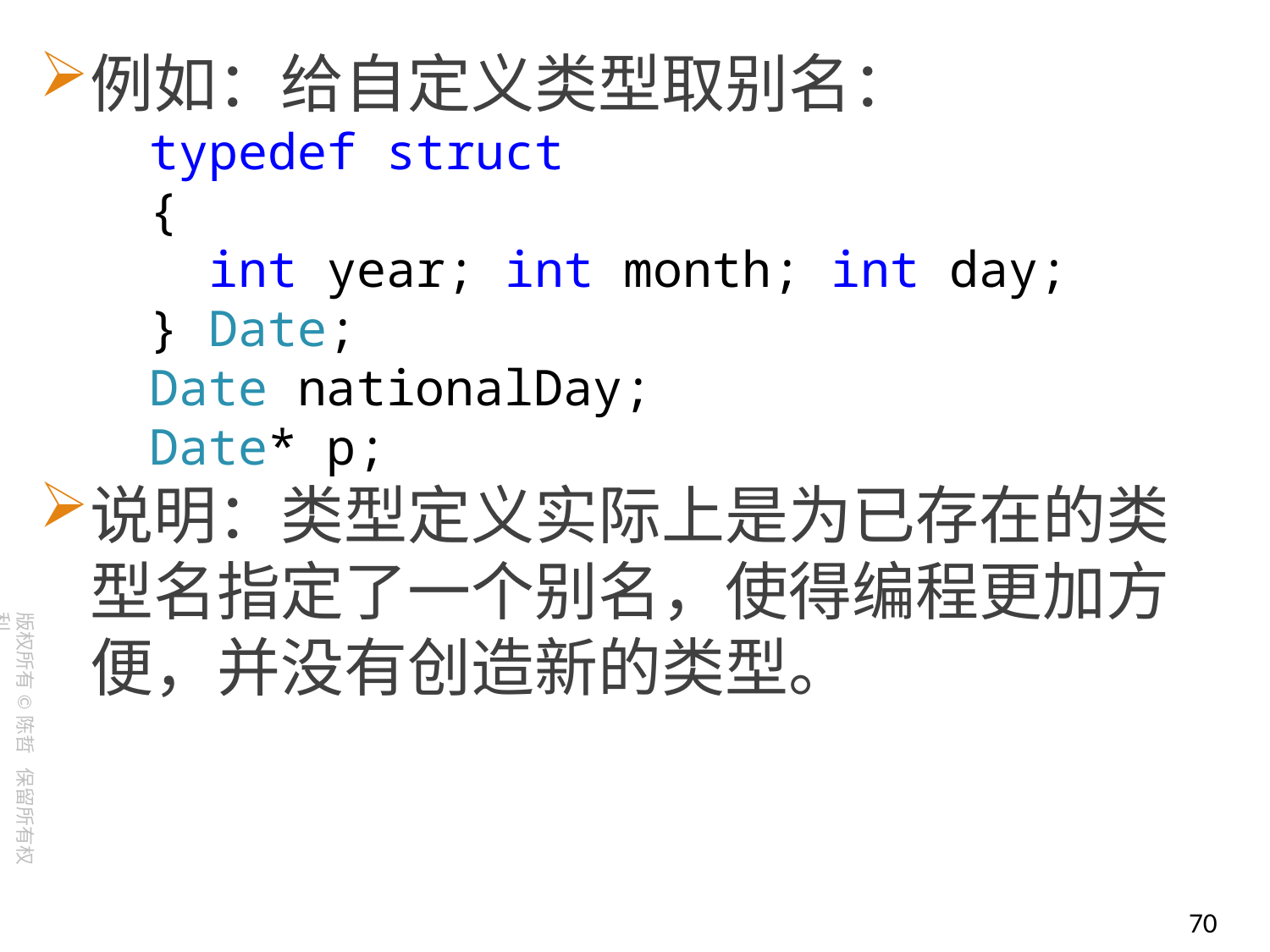

例如：给自定义类型取别名：
  typedef struct
  {
    int year; int month; int day;
  } Date;
  Date nationalDay;
  Date* p;
说明：类型定义实际上是为已存在的类型名指定了一个别名，使得编程更加方便，并没有创造新的类型。
70